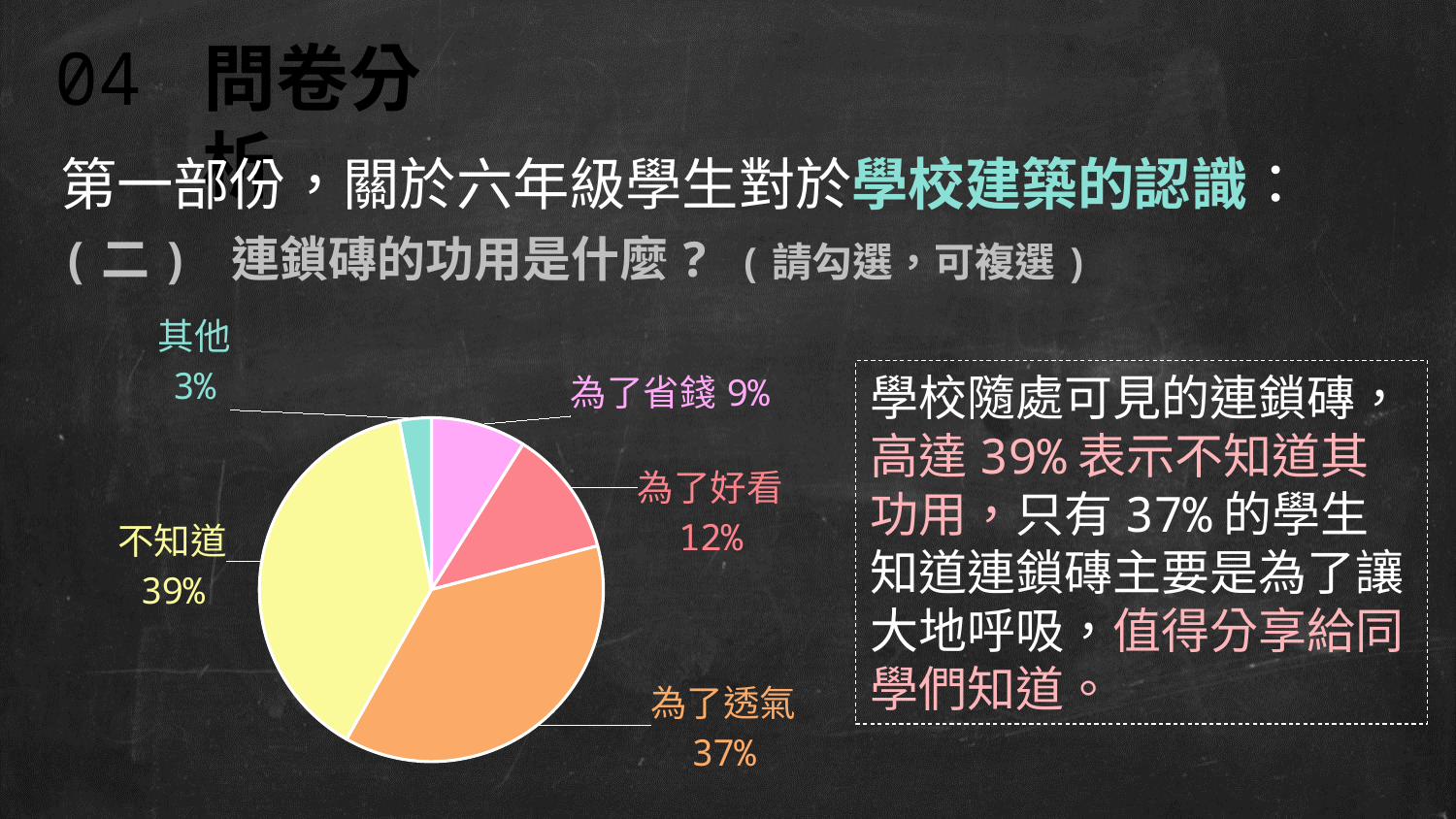

04 問卷分析
第一部份，關於六年級學生對於學校建築的認識：
(二) 連鎖磚的功用是什麼? (請勾選，可複選)

### Chart

| Category |  |
|---|---|
| 為了省錢 | 6.0 |
| 為了好看 | 8.0 |
| 為了透氣 | 25.0 |
| 不知道 | 26.0 |
| 其他 | 2.0 |
學校隨處可見的連鎖磚，高達39%表示不知道其功用，只有37%的學生知道連鎖磚主要是為了讓大地呼吸，值得分享給同學們知道。